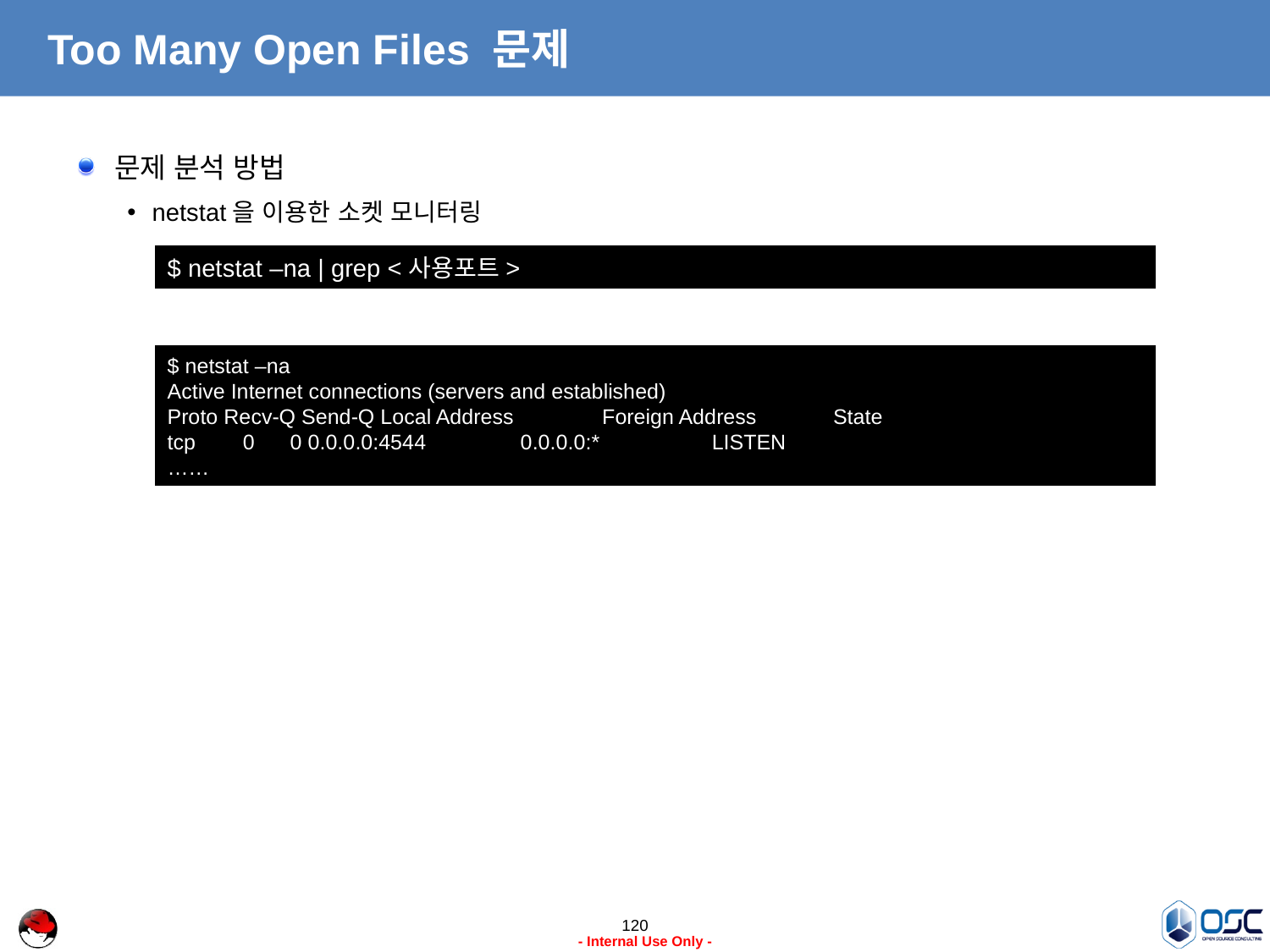

# Too Many Open Files 문제
문제 분석 방법
netstat을 이용한 소켓 모니터링

$ netstat –na | grep <사용포트>
$ netstat –na
Active Internet connections (servers and established)
Proto Recv-Q Send-Q Local Address               Foreign Address             State
tcp        0      0 0.0.0.0:4544                0.0.0.0:*                   LISTEN
……